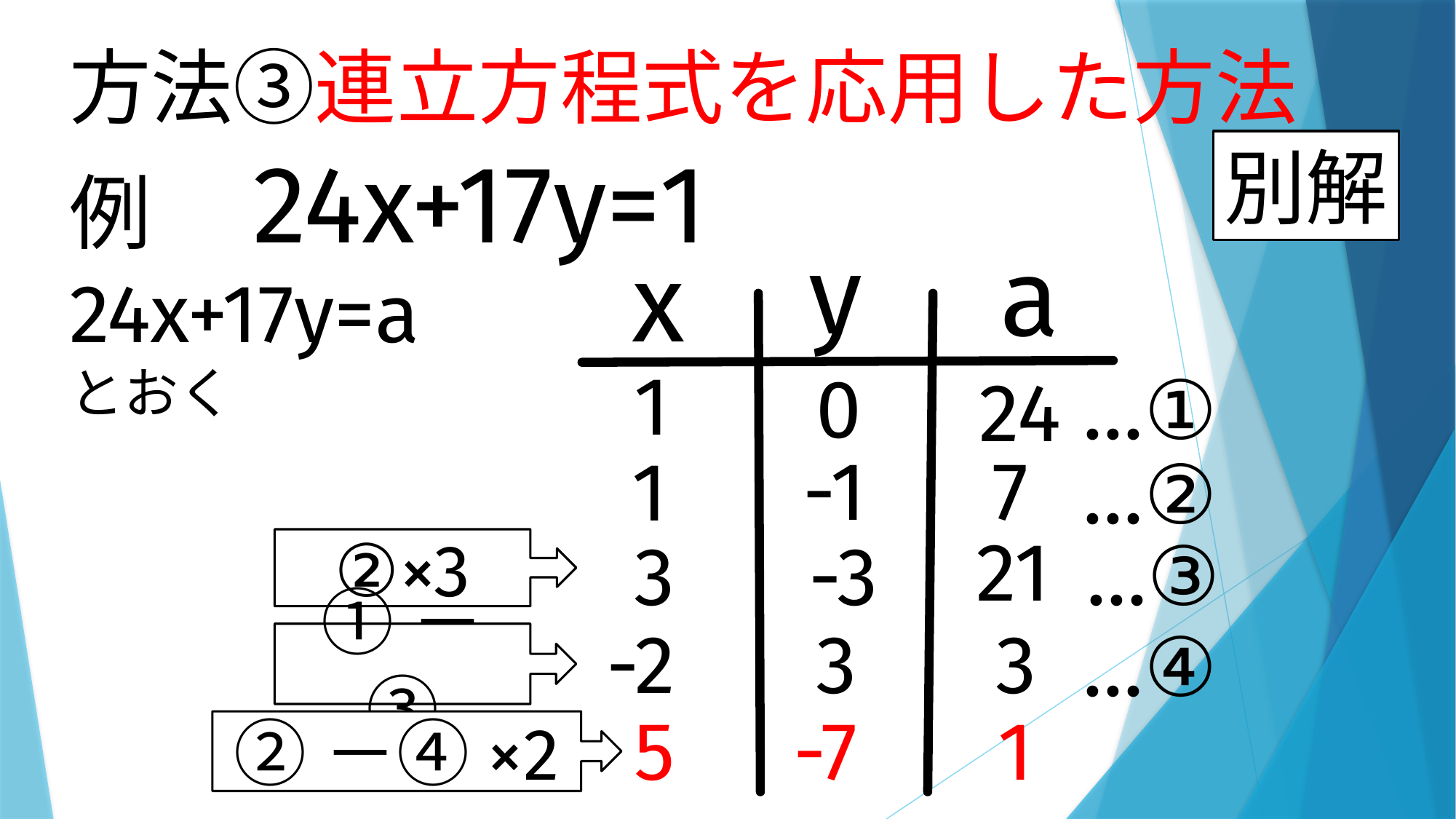

方法③連立方程式を応用した方法
例　24x+17y=1
別解

y
a
x
24x+17y=a
とおく
1
0
…①
24
-1
7
1
…②
21
…③
3
-3
②×3
-2
3
3
…④
①－③
 1
 5
-7
②－④×2